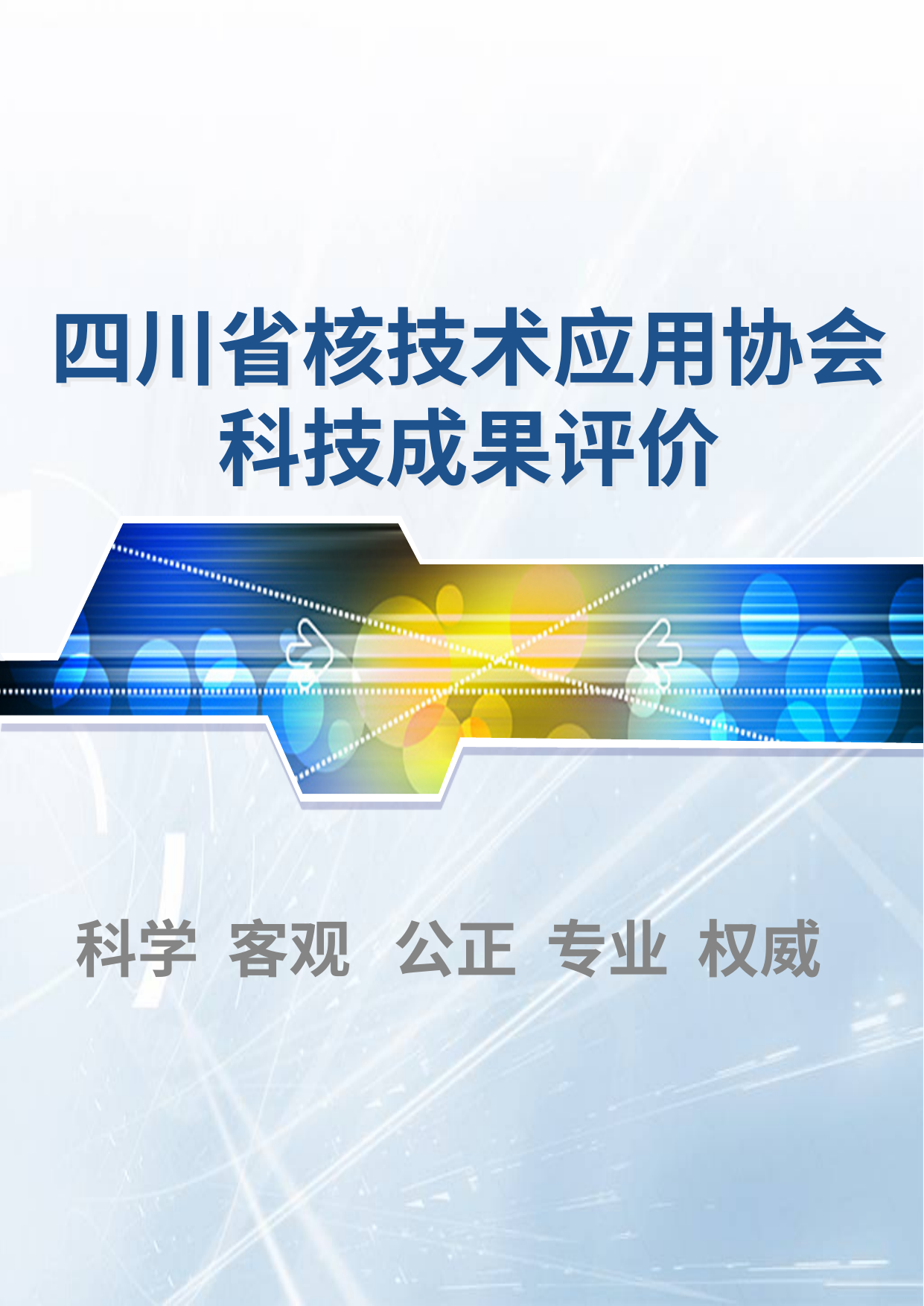

# 四川省核技术应用协会 科技成果评价
科学  客观   公正  专业  权威